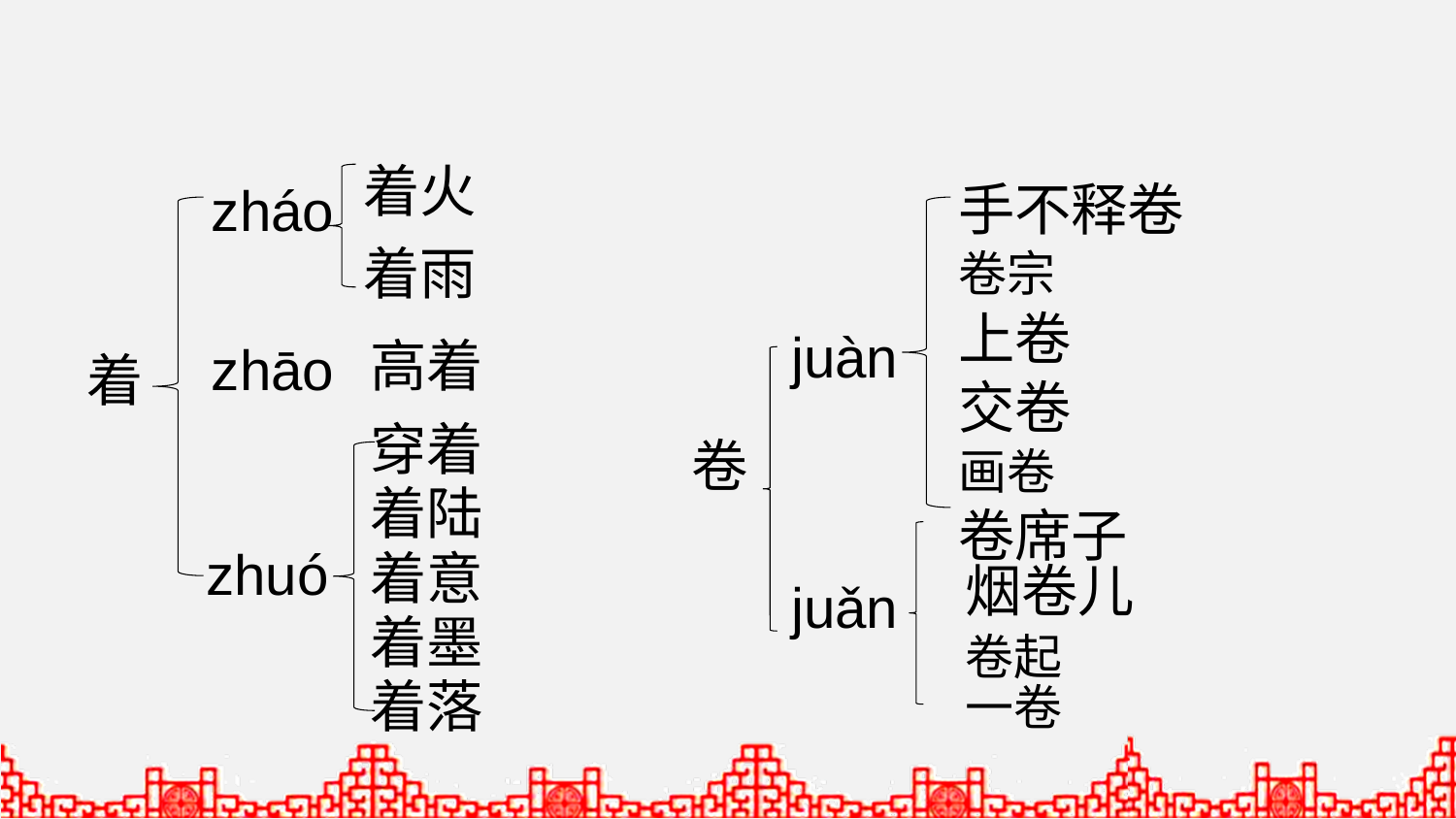

着火

手不释卷
zháo

着雨
卷宗
上卷
juàn
高着
zhāo
着

交卷
穿着
卷
画卷

着陆
卷席子

zhuó
着意
烟卷儿
juǎn
着墨
卷起
着落
一卷